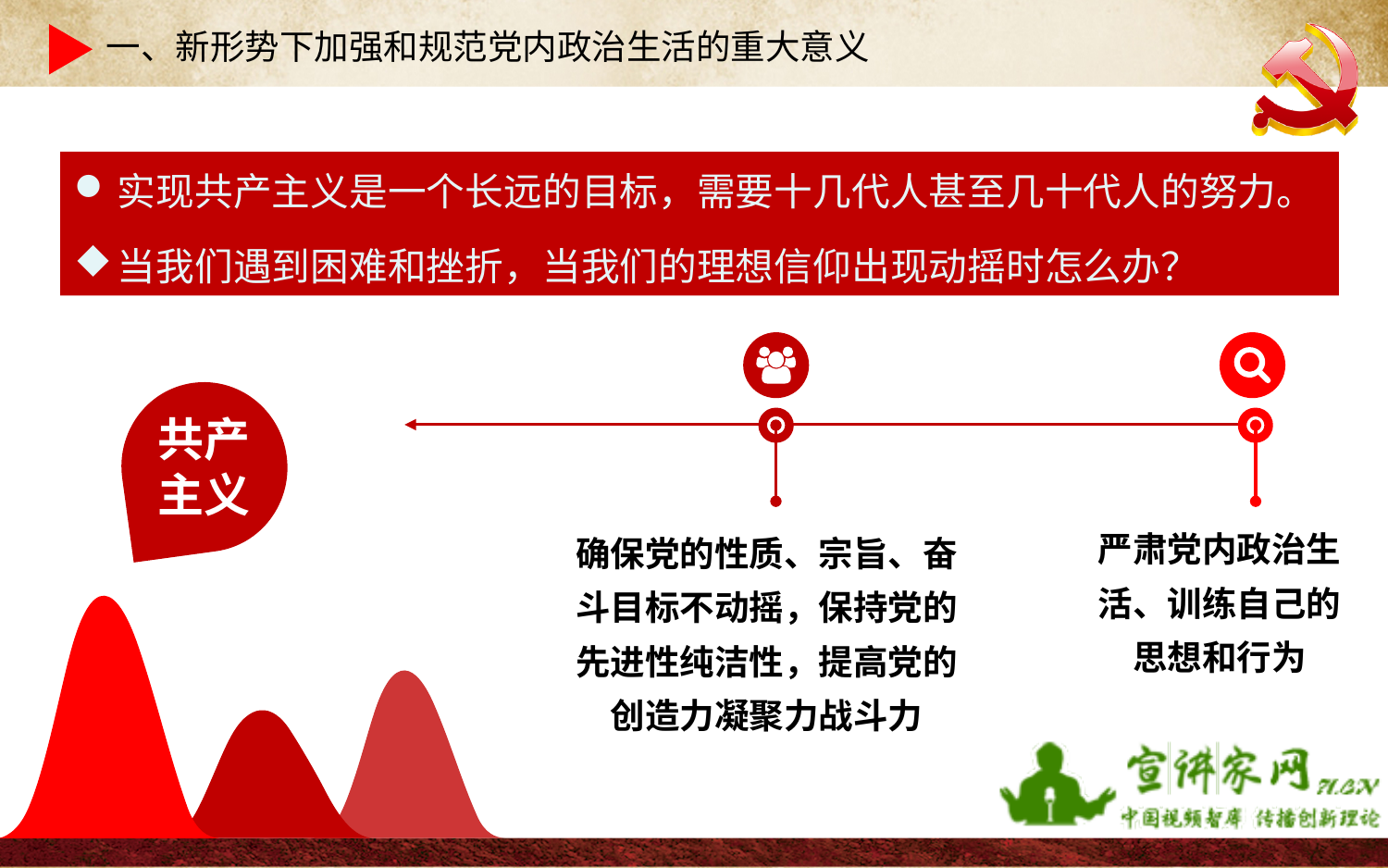

一、新形势下加强和规范党内政治生活的重大意义
实现共产主义是一个长远的目标，需要十几代人甚至几十代人的努力。
当我们遇到困难和挫折，当我们的理想信仰出现动摇时怎么办？

共产主义

严肃党内政治生活、训练自己的思想和行为
确保党的性质、宗旨、奋斗目标不动摇，保持党的先进性纯洁性，提高党的创造力凝聚力战斗力